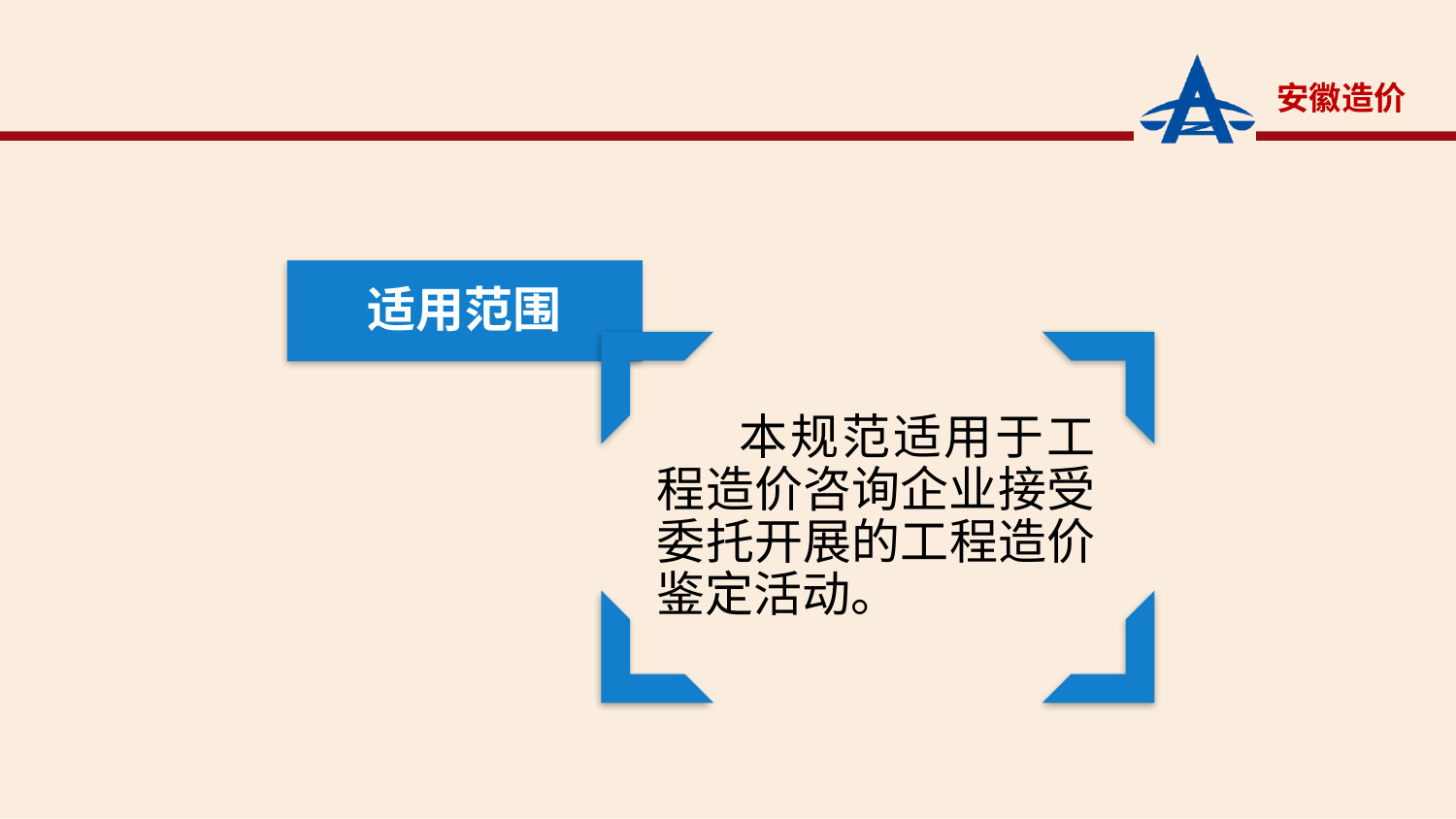

本规范适用于工程造价咨询企业接受委托开展的工程造价鉴定活动。
适用范围